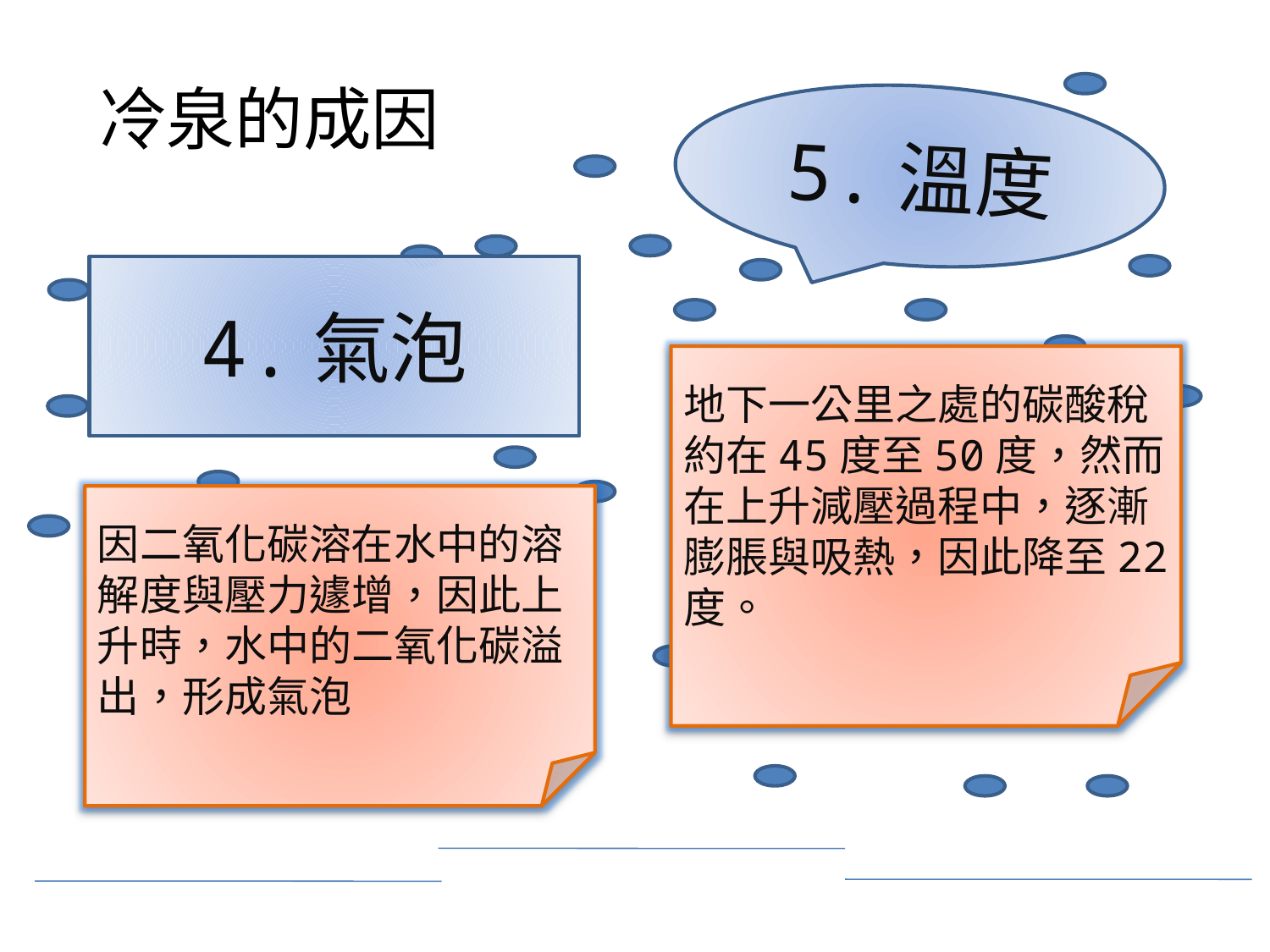

# 冷泉的成因

5.溫度

4.氣泡

地下一公里之處的碳酸稅約在45度至50度，然而在上升減壓過程中，逐漸膨脹與吸熱，因此降至22度。

因二氧化碳溶在水中的溶解度與壓力遽增，因此上升時，水中的二氧化碳溢出，形成氣泡